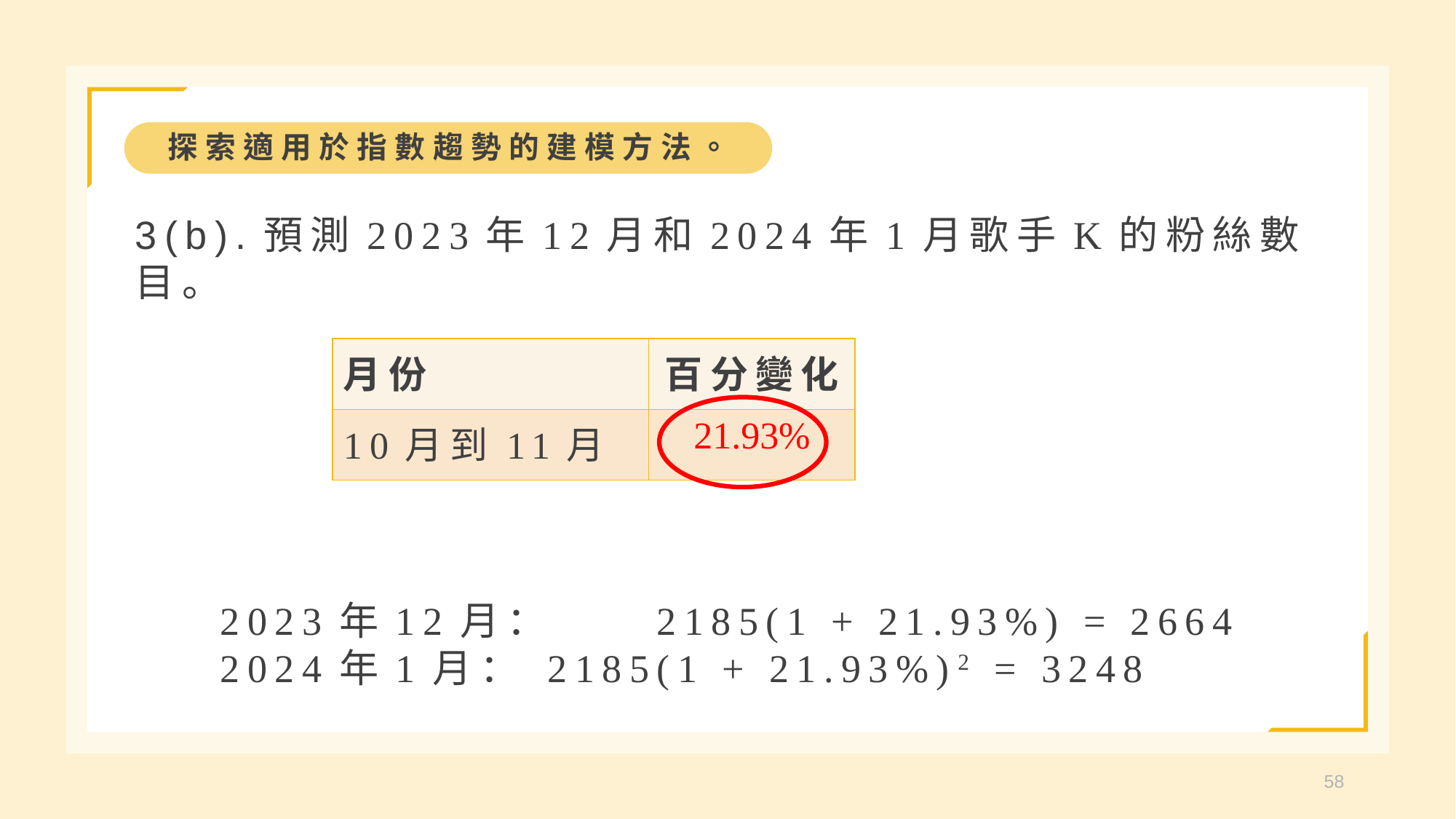

探索適用於指數趨勢的建模方法。
3(b).預測2023年12月和2024年1月歌手K的粉絲數目。
| 月份 | 百分變化 |
| --- | --- |
| 10月到11月 | 21.93% |

2023年12月：	2185(1 + 21.93%) = 2664
2024年1月：	2185(1 + 21.93%)2 = 3248
58